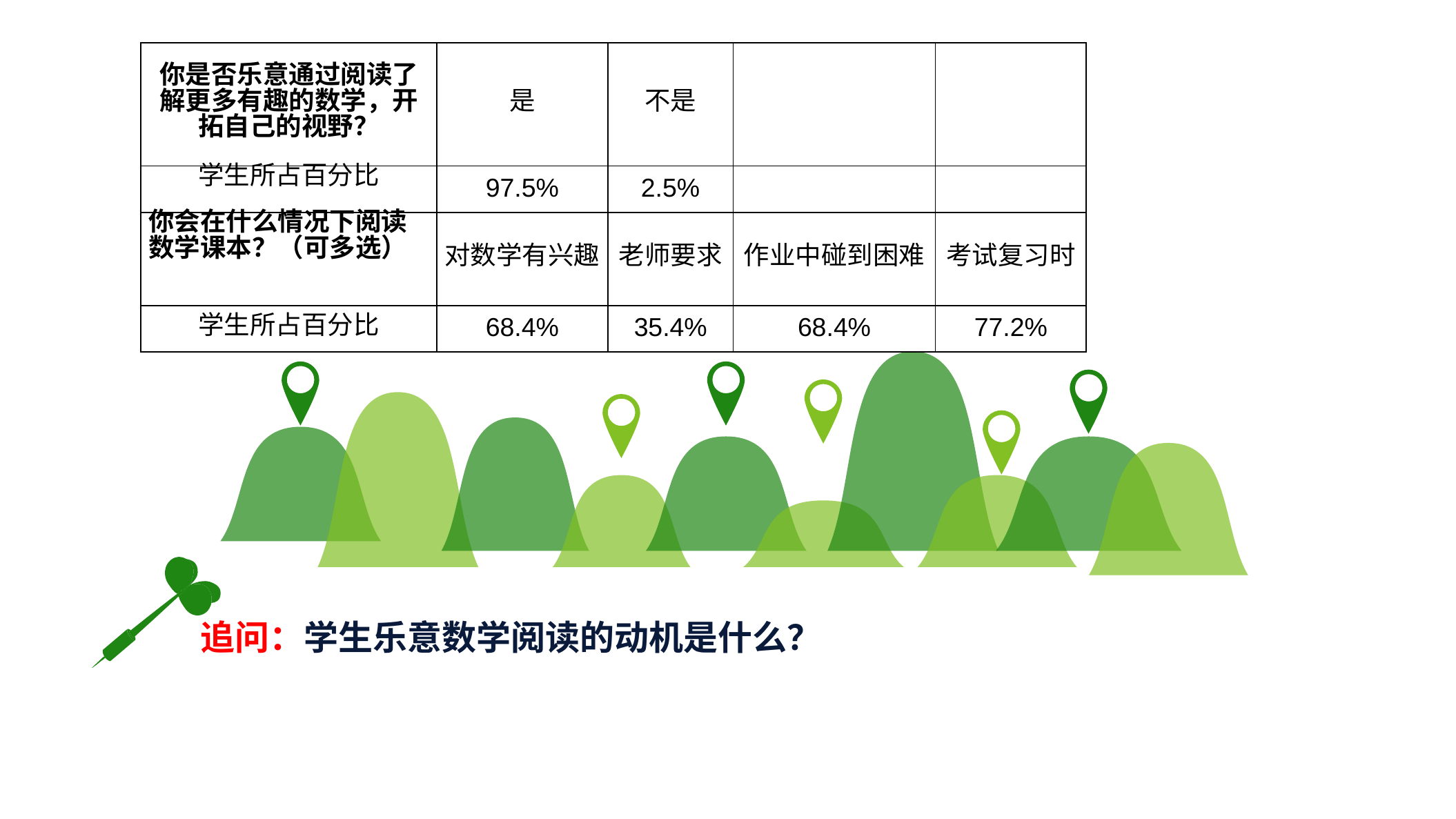

| 你是否乐意通过阅读了解更多有趣的数学，开拓自己的视野？ | 是 | 不是 |  |  |
| --- | --- | --- | --- | --- |
| 学生所占百分比 | 97.5% | 2.5% |  |  |
| 你会在什么情况下阅读数学课本？（可多选） | 对数学有兴趣 | 老师要求 | 作业中碰到困难 | 考试复习时 |
| 学生所占百分比 | 68.4% | 35.4% | 68.4% | 77.2% |

追问：学生乐意数学阅读的动机是什么？